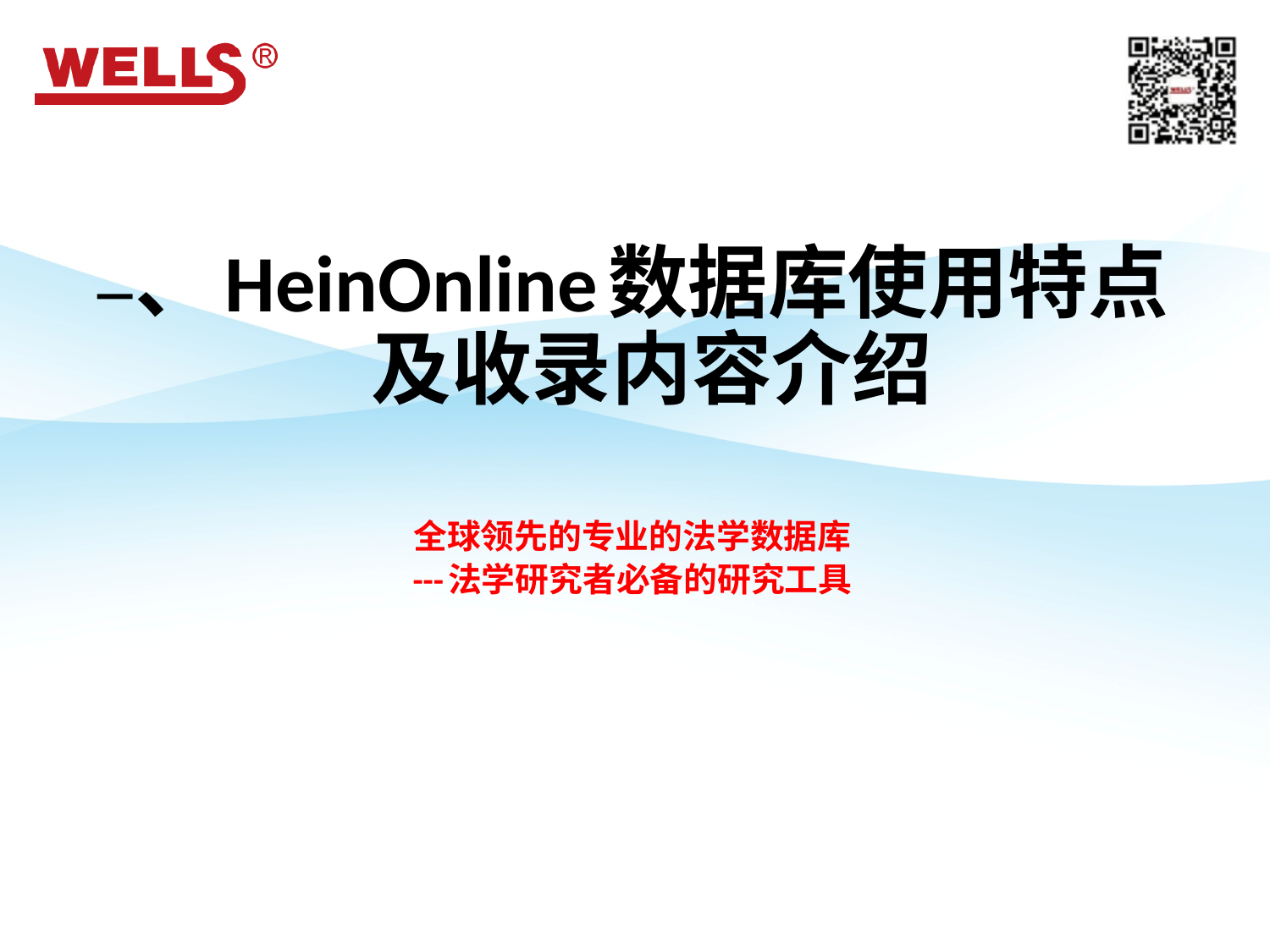

一、HeinOnline数据库使用特点及收录内容介绍

全球领先的专业的法学数据库
---法学研究者必备的研究工具